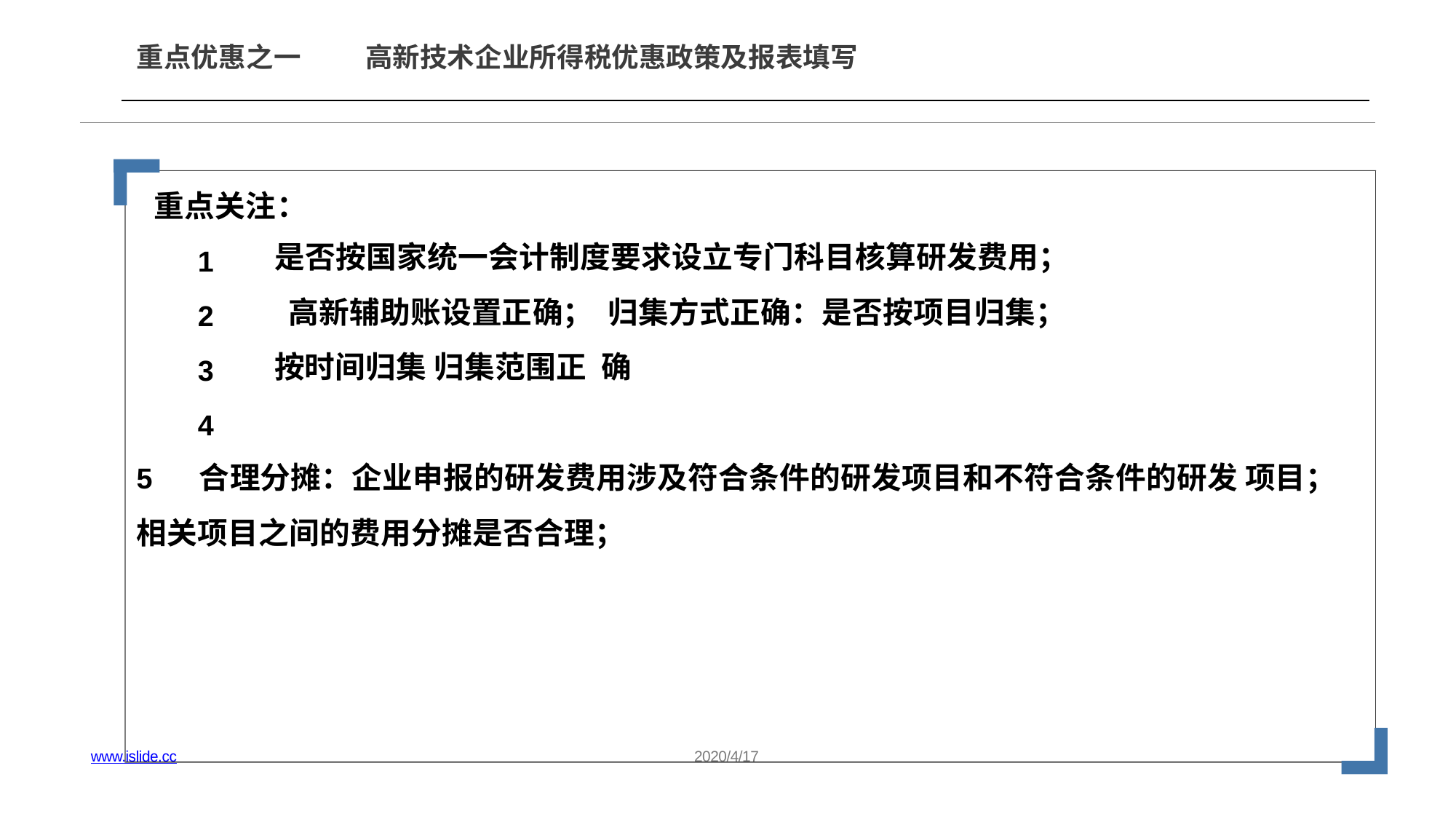

重点优惠之一
高新技术企业所得税优惠政策及报表填写

重点关注：
是否按国家统一会计制度要求设立专门科目核算研发费用；  高新辅助账设置正确；  归集方式正确：是否按项目归集；按时间归集 归集范围正  确
1
2
3
4
5	合理分摊：企业申报的研发费用涉及符合条件的研发项目和不符合条件的研发 项目；
相关项目之间的费用分摊是否合理；

www.islide.cc
2020/4/17